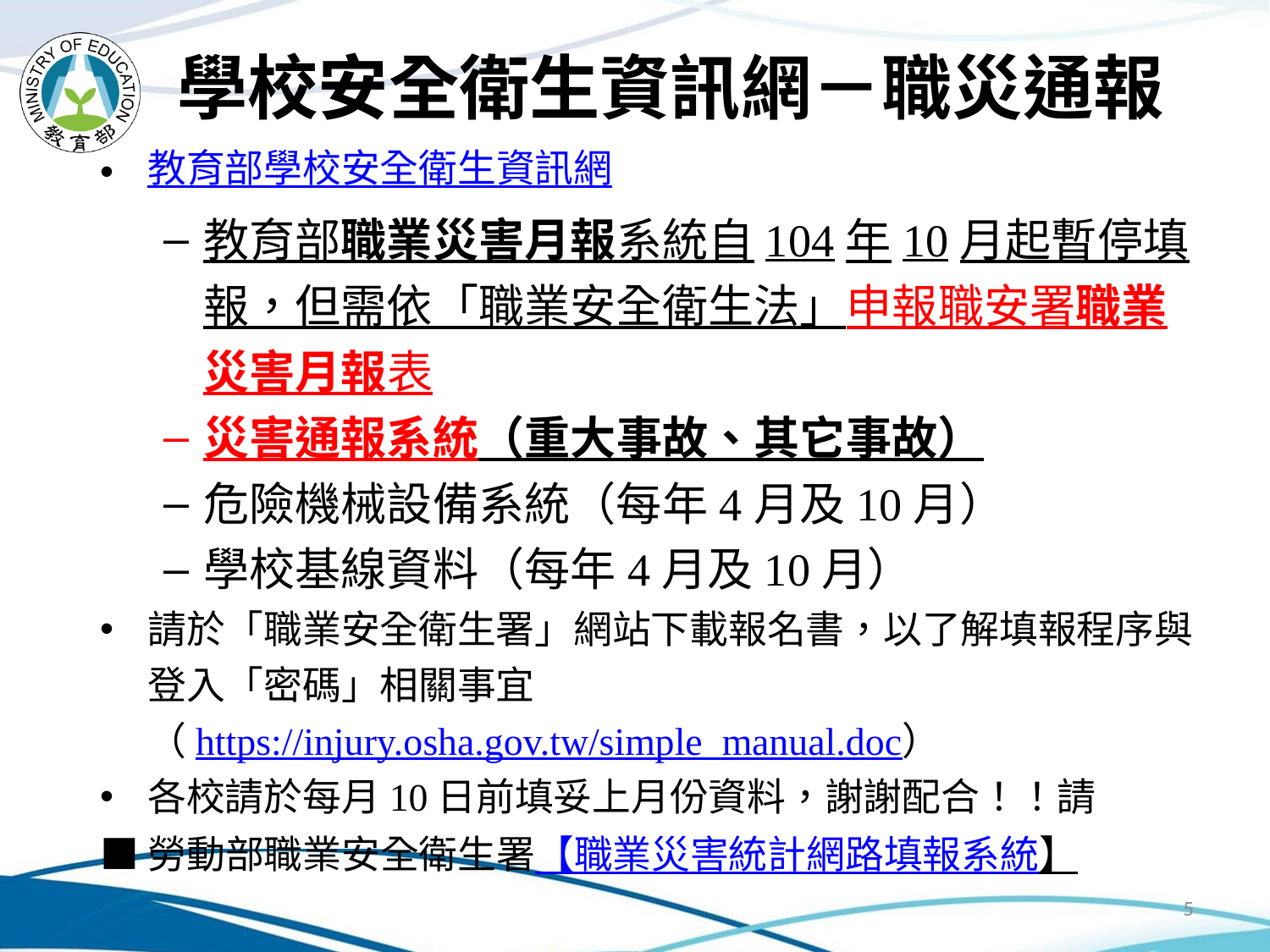

# 學校安全衛生資訊網－職災通報
教育部學校安全衛生資訊網
教育部職業災害月報系統自104年10月起暫停填報，但需依「職業安全衛生法」申報職安署職業災害月報表
災害通報系統（重大事故、其它事故）
危險機械設備系統（每年4月及10月）
學校基線資料（每年4月及10月）
請於「職業安全衛生署」網站下載報名書，以了解填報程序與登入「密碼」相關事宜
（https://injury.osha.gov.tw/simple_manual.doc）
各校請於每月10日前填妥上月份資料，謝謝配合！！請
■勞動部職業安全衛生署【職業災害統計網路填報系統】
5